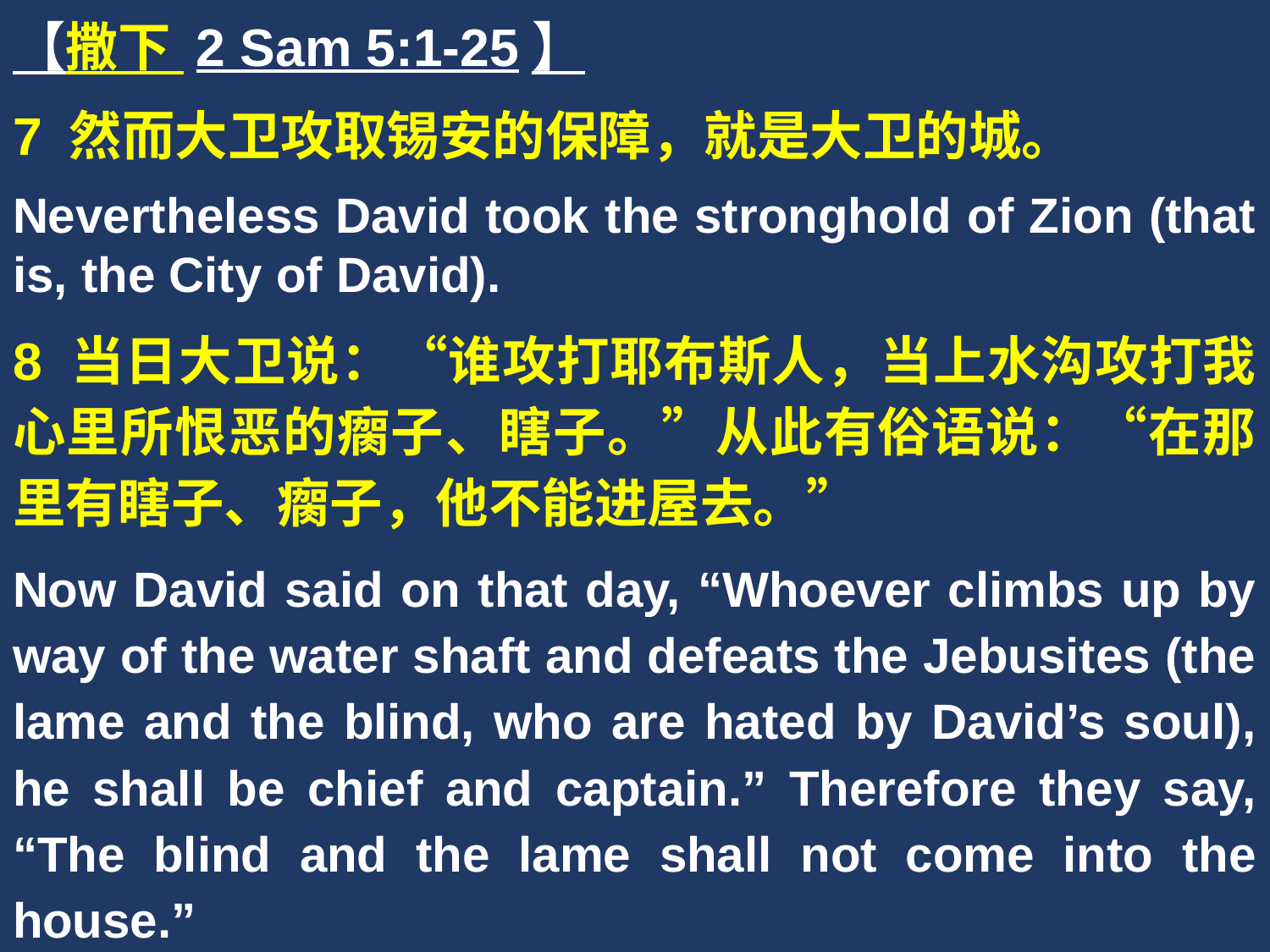

【撒下 2 Sam 5:1-25】
7 然而大卫攻取锡安的保障，就是大卫的城。
Nevertheless David took the stronghold of Zion (that is, the City of David).
8 当日大卫说：“谁攻打耶布斯人，当上水沟攻打我心里所恨恶的瘸子、瞎子。”从此有俗语说：“在那里有瞎子、瘸子，他不能进屋去。”
Now David said on that day, “Whoever climbs up by way of the water shaft and defeats the Jebusites (the lame and the blind, who are hated by David’s soul), he shall be chief and captain.” Therefore they say, “The blind and the lame shall not come into the house.”